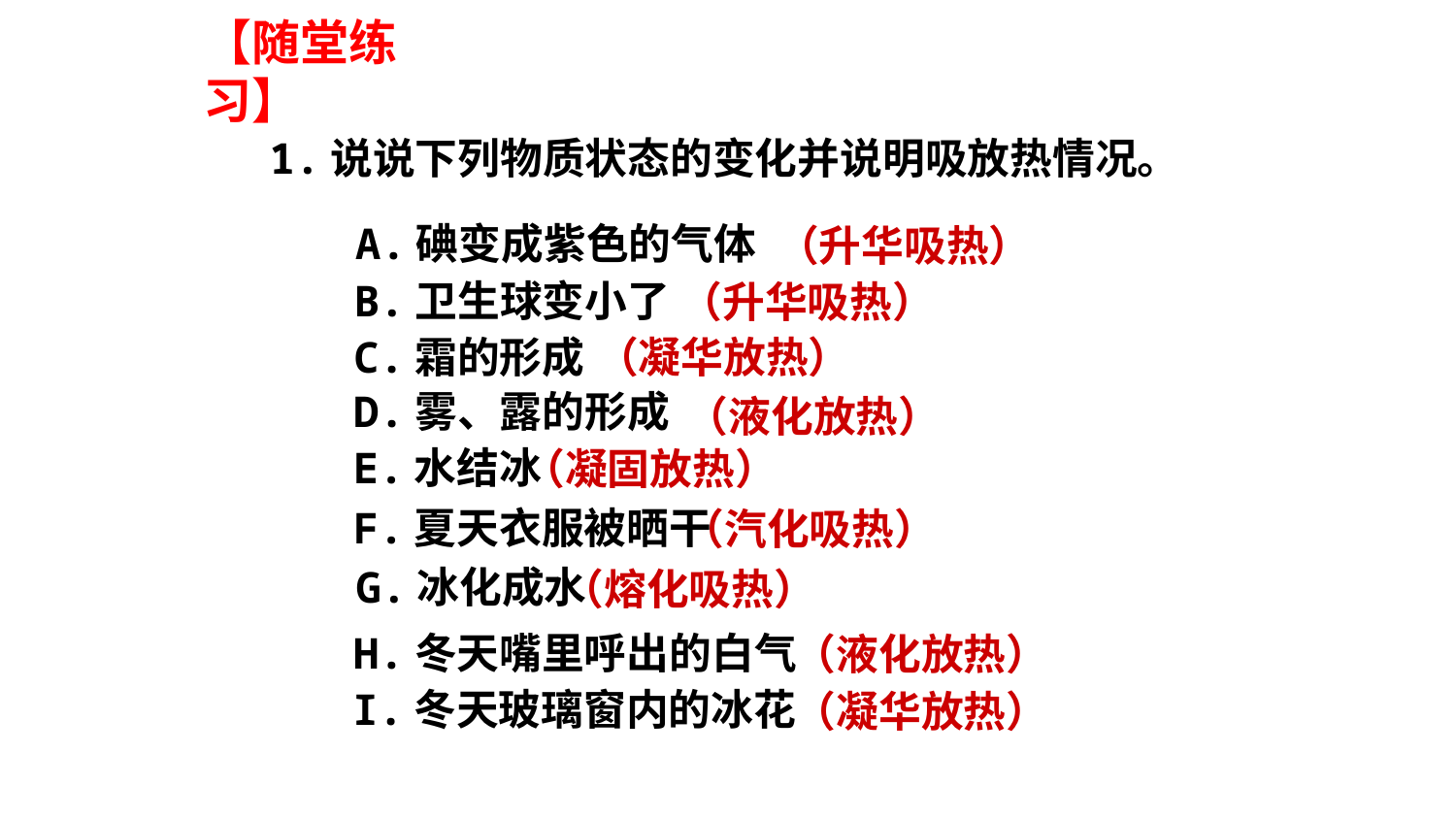

【随堂练习】

1.说说下列物质状态的变化并说明吸放热情况。
A.碘变成紫色的气体
（升华吸热）
B.卫生球变小了
（升华吸热）
C.霜的形成
（凝华放热）
D.雾、露的形成
（液化放热）
E.水结冰
（凝固放热）
F.夏天衣服被晒干
（汽化吸热）
G.冰化成水
（熔化吸热）
H.冬天嘴里呼出的白气
（液化放热）
I.冬天玻璃窗内的冰花
（凝华放热）